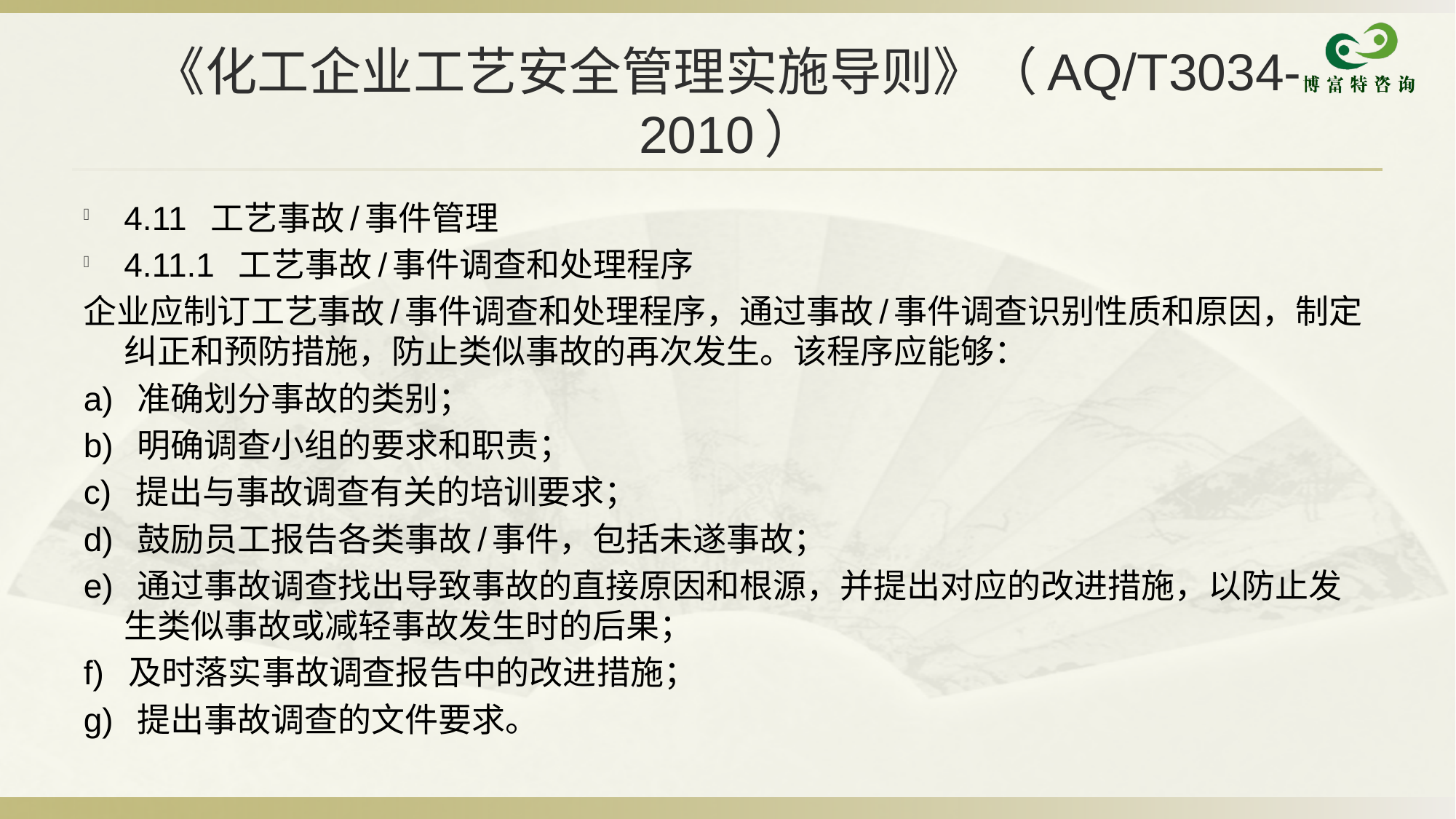

# 《化工企业工艺安全管理实施导则》（AQ/T3034-2010）
4.11  工艺事故/事件管理
4.11.1  工艺事故/事件调查和处理程序
企业应制订工艺事故/事件调查和处理程序，通过事故/事件调查识别性质和原因，制定纠正和预防措施，防止类似事故的再次发生。该程序应能够：
a)  准确划分事故的类别；
b)  明确调查小组的要求和职责；
c)  提出与事故调查有关的培训要求；
d)  鼓励员工报告各类事故/事件，包括未遂事故；
e)  通过事故调查找出导致事故的直接原因和根源，并提出对应的改进措施，以防止发生类似事故或减轻事故发生时的后果；
f)  及时落实事故调查报告中的改进措施；
g)  提出事故调查的文件要求。